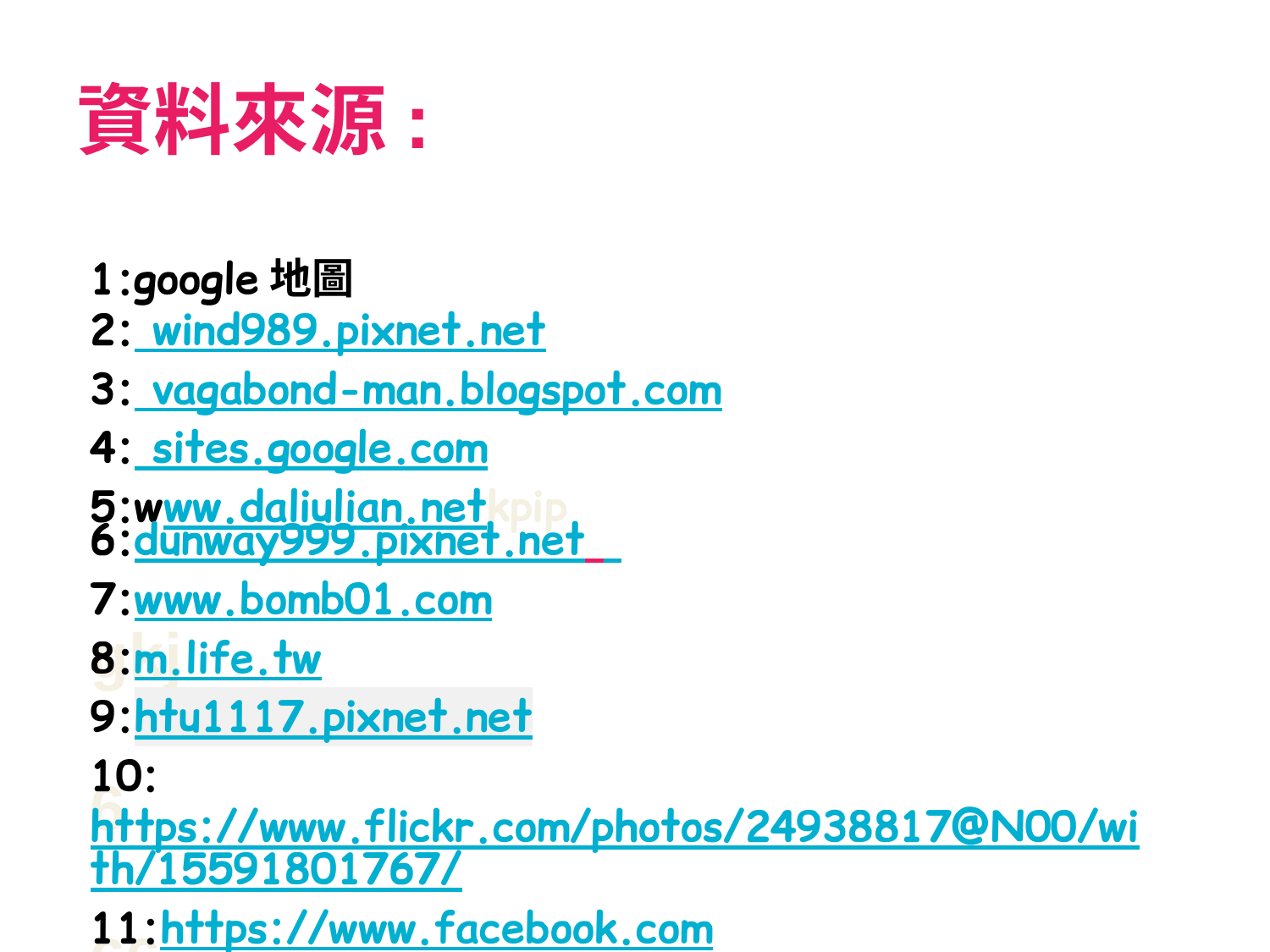

# 資料來源:
1:google地圖
2: wind989.pixnet.net
3: vagabond-man.blogspot.com
4: sites.google.com
5:www.daliulian.netkpip

gkj

6

66

6:dunway999.pixnet.net
7:www.bomb01.com
8:m.life.tw
9:htu1117.pixnet.net
10:https://www.flickr.com/photos/24938817@N00/with/15591801767/
11:https://www.facebook.com
12:kgs710522.blogspot.com